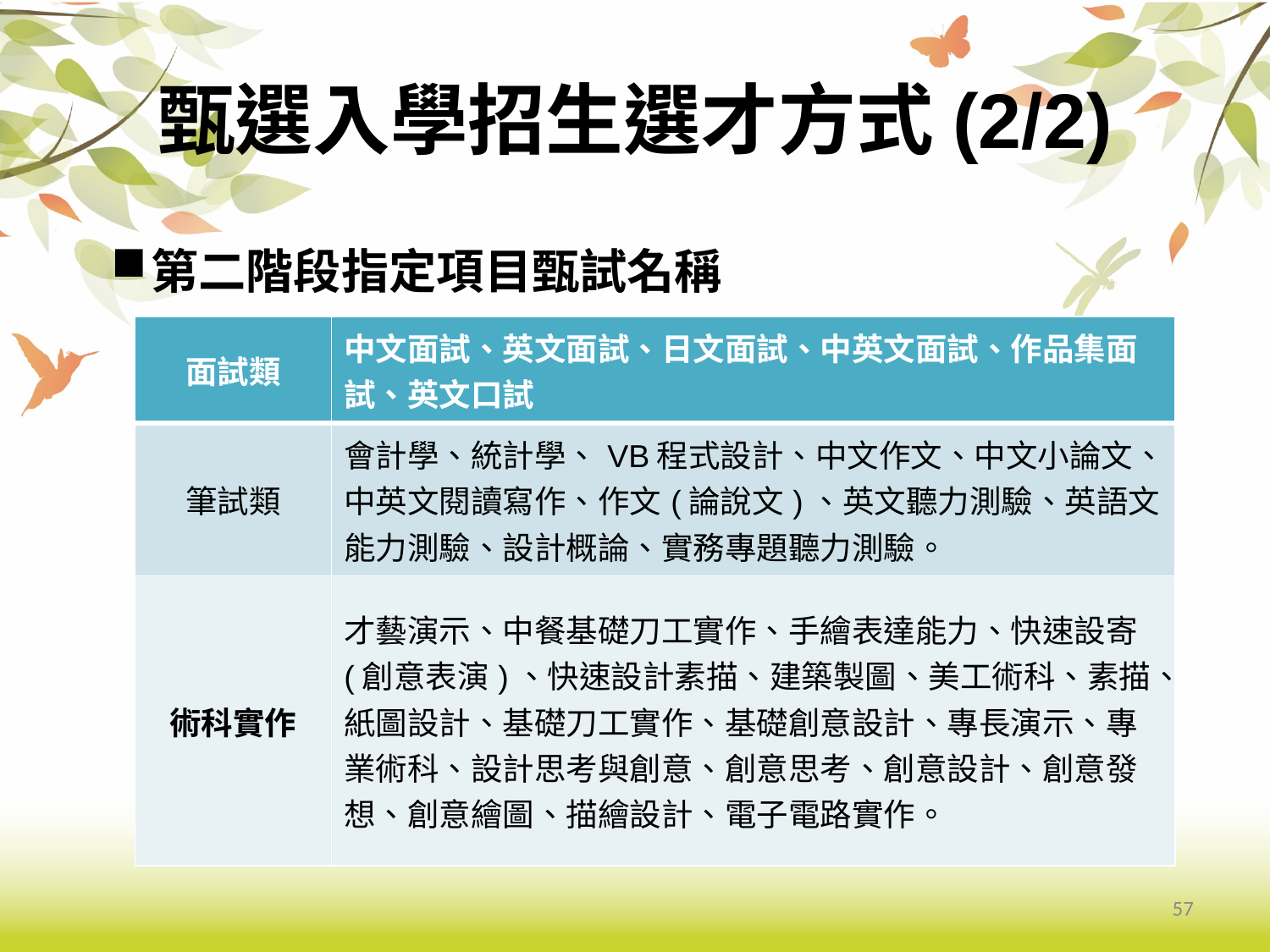

# 甄選入學招生選才方式(2/2)

第二階段指定項目甄試名稱
| 面試類 | 中文面試、英文面試、日文面試、中英文面試、作品集面試、英文口試 |
| --- | --- |
| 筆試類 | 會計學、統計學、VB程式設計、中文作文、中文小論文、中英文閱讀寫作、作文(論說文)、英文聽力測驗、英語文能力測驗、設計概論、實務專題聽力測驗。 |
| 術科實作 | 才藝演示、中餐基礎刀工實作、手繪表達能力、快速設寄(創意表演)、快速設計素描、建築製圖、美工術科、素描、紙圖設計、基礎刀工實作、基礎創意設計、專長演示、專業術科、設計思考與創意、創意思考、創意設計、創意發想、創意繪圖、描繪設計、電子電路實作。 |
57